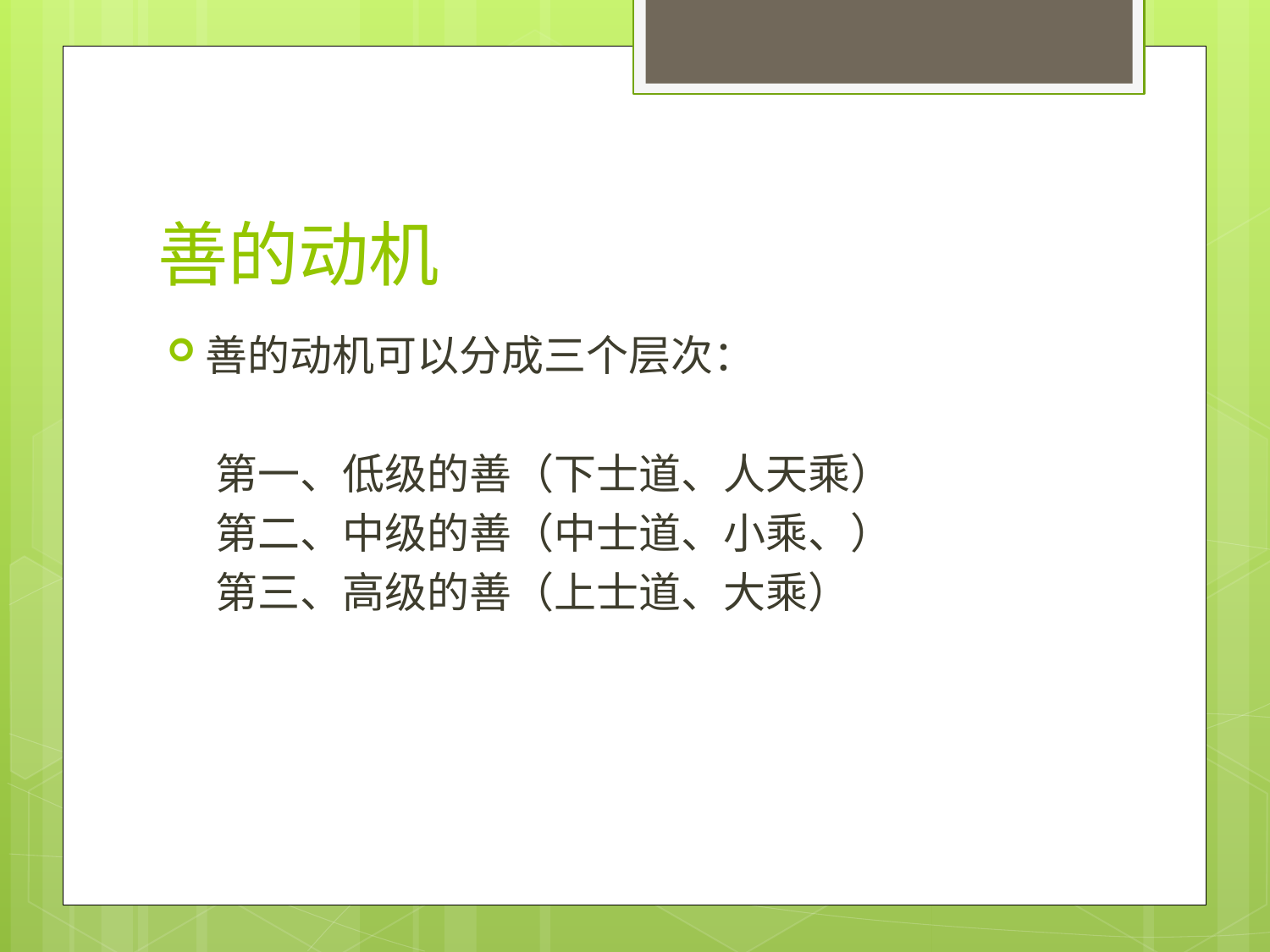

# 善的动机
善的动机可以分成三个层次：

    第一、低级的善（下士道、人天乘）
    第二、中级的善（中士道、小乘、）
    第三、高级的善（上士道、大乘）